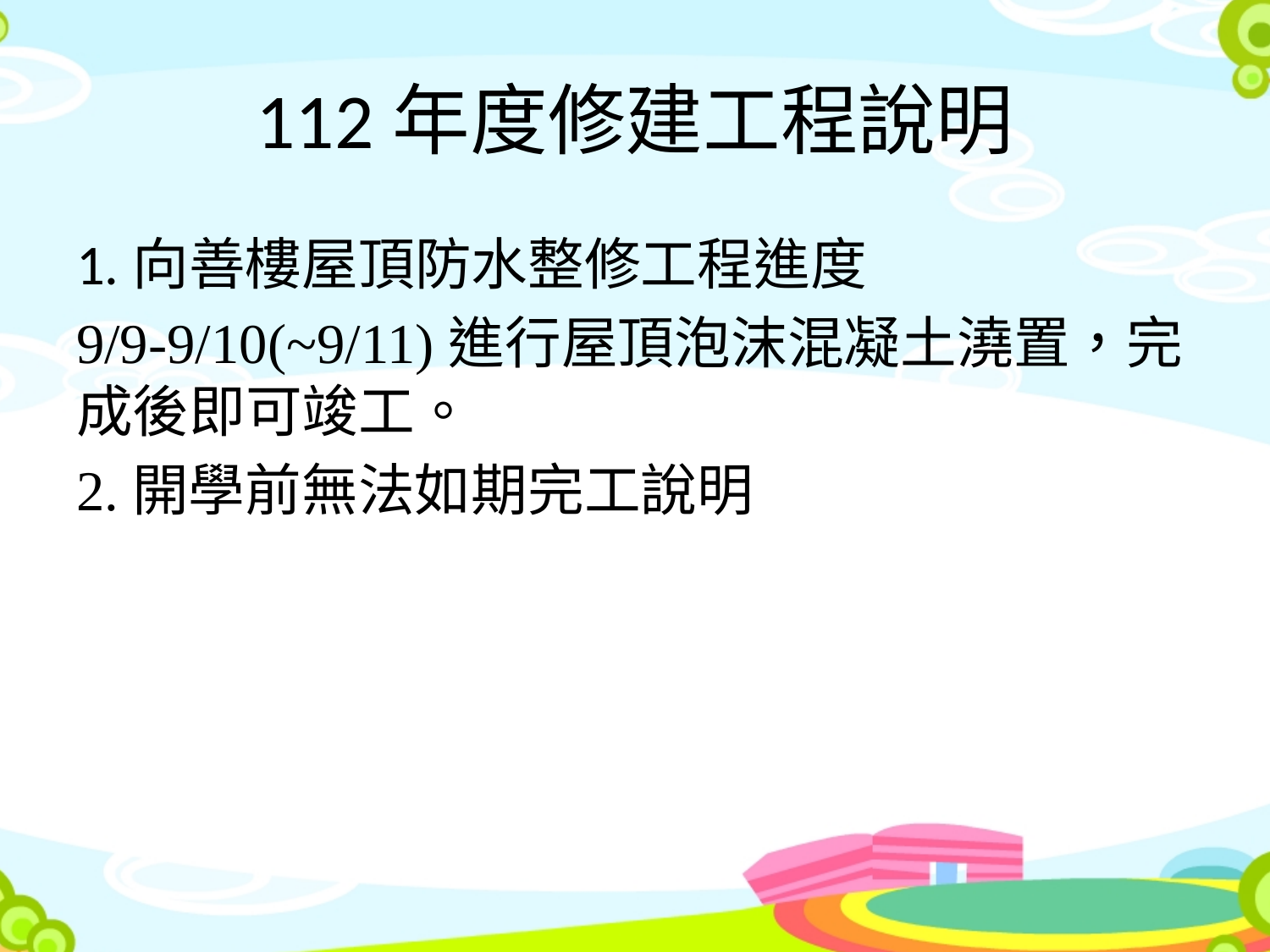

# 112年度修建工程說明
1.向善樓屋頂防水整修工程進度
9/9-9/10(~9/11)進行屋頂泡沫混凝土澆置，完成後即可竣工。
2.開學前無法如期完工說明